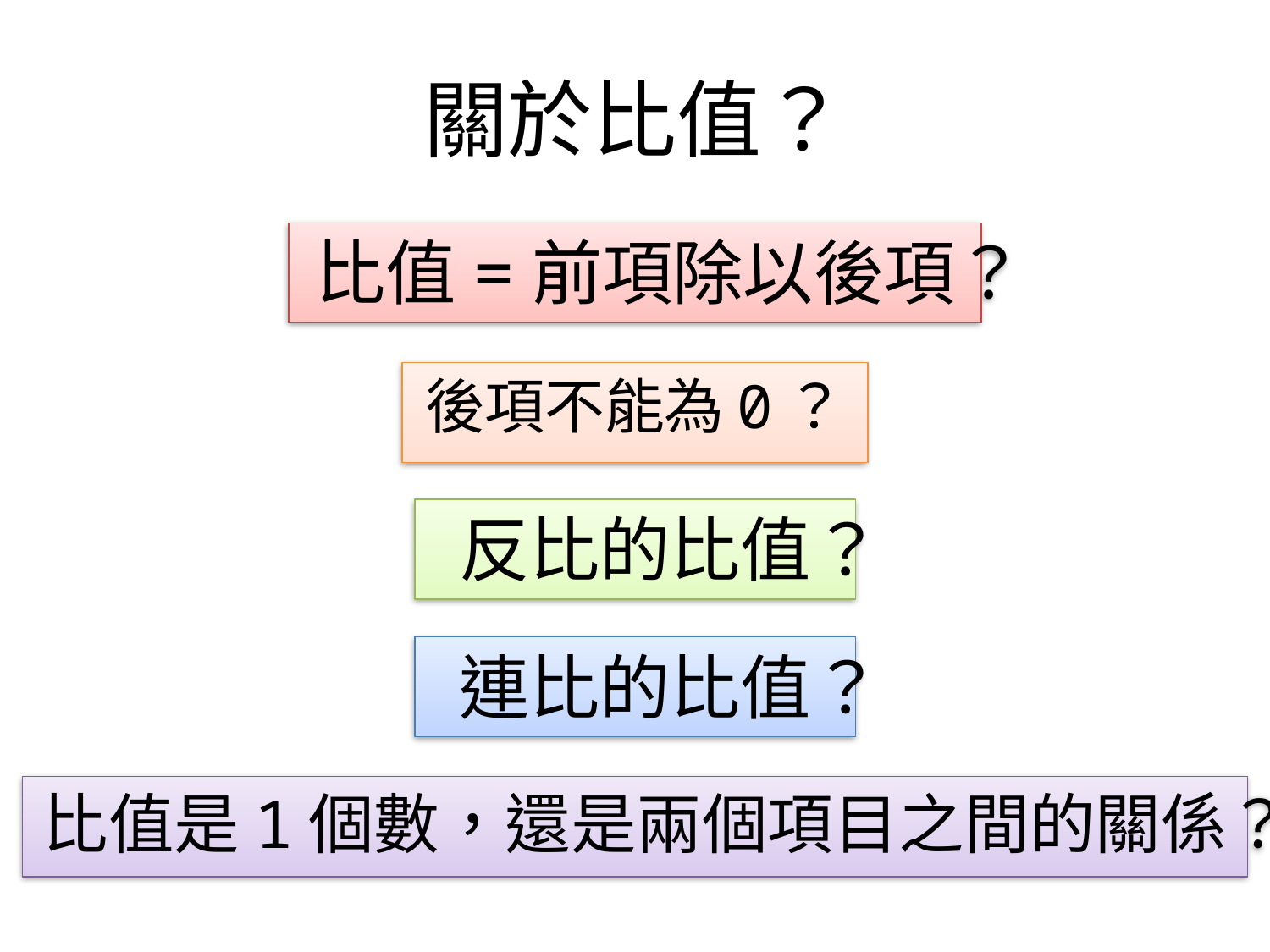

# 關於比值？
比值=前項除以後項？
後項不能為0？

反比的比值？
連比的比值？
比值是1個數，還是兩個項目之間的關係？